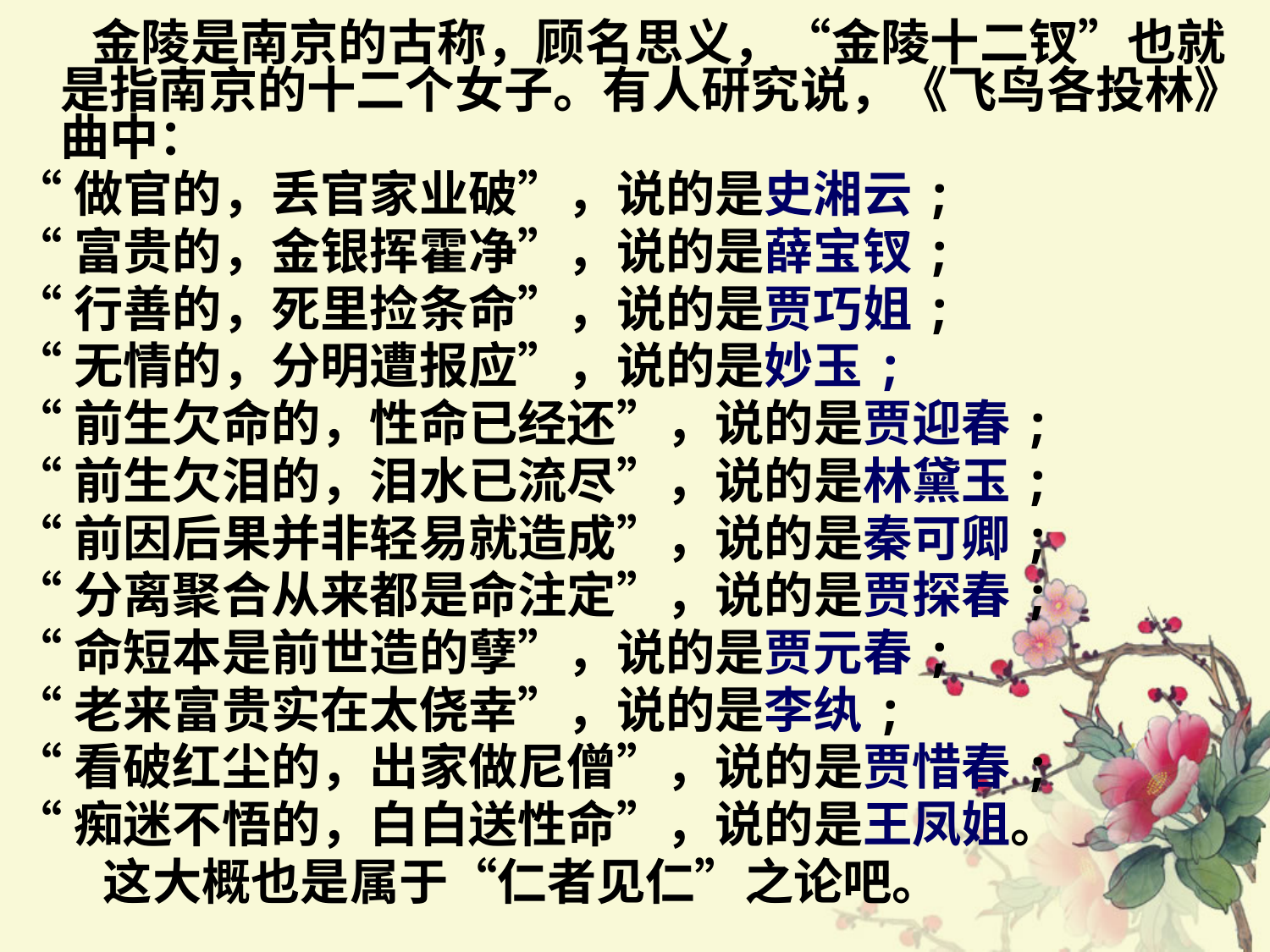

金陵是南京的古称，顾名思义，“金陵十二钗”也就是指南京的十二个女子。有人研究说，《飞鸟各投林》曲中：
“做官的，丢官家业破”，说的是史湘云;
“富贵的，金银挥霍净”，说的是薛宝钗;
“行善的，死里捡条命”，说的是贾巧姐;
“无情的，分明遭报应”，说的是妙玉;
“前生欠命的，性命已经还”，说的是贾迎春;
“前生欠泪的，泪水已流尽”，说的是林黛玉;
“前因后果并非轻易就造成”，说的是秦可卿;
“分离聚合从来都是命注定”，说的是贾探春;
“命短本是前世造的孽”，说的是贾元春;
“老来富贵实在太侥幸”，说的是李纨;
“看破红尘的，出家做尼僧”，说的是贾惜春;
“痴迷不悟的，白白送性命”，说的是王凤姐。
       这大概也是属于“仁者见仁”之论吧。